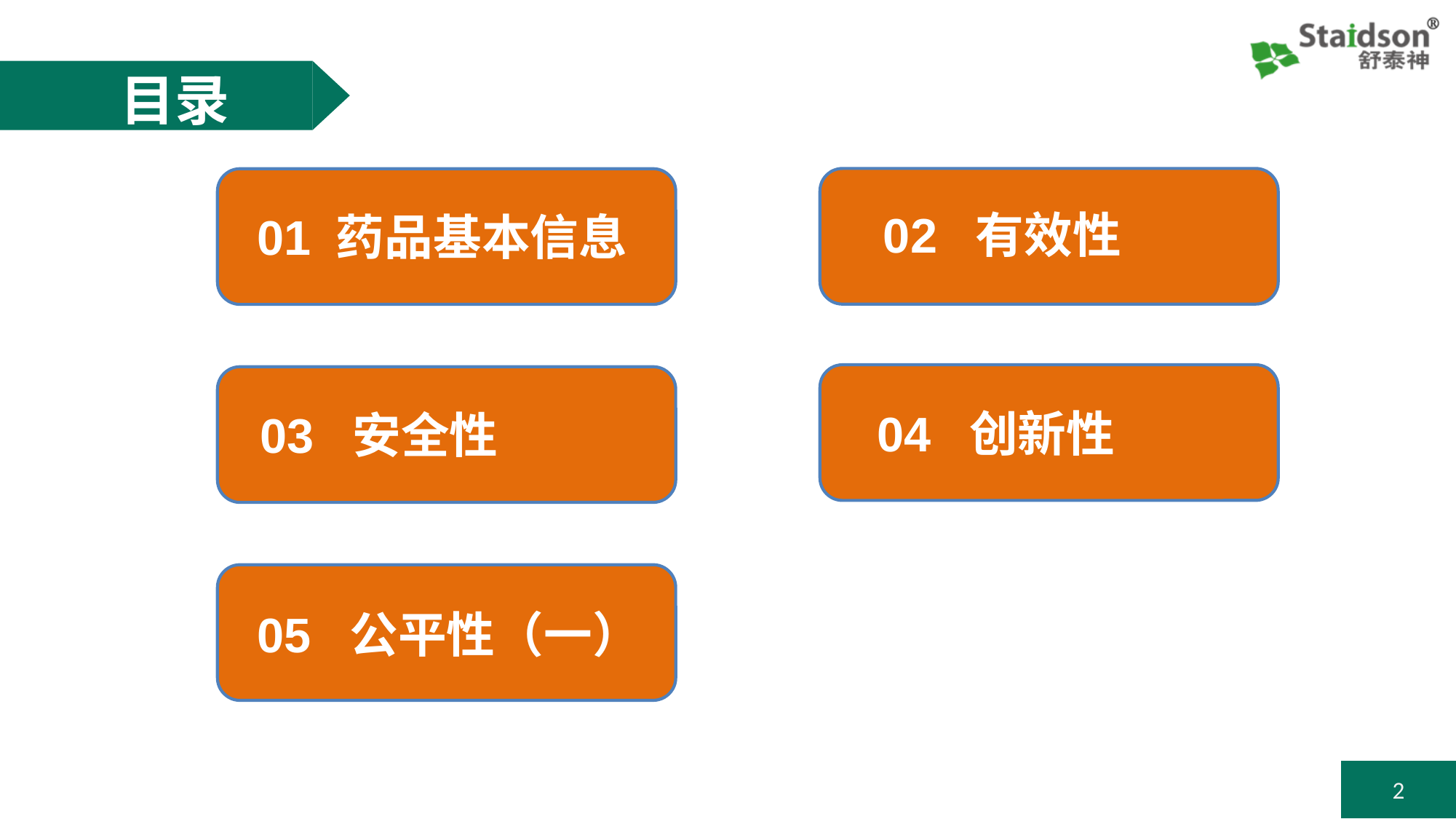

# 目录

02  有效性
01 药品基本信息

04  创新性
03  安全性

05  公平性（一）
06  公平性（二）